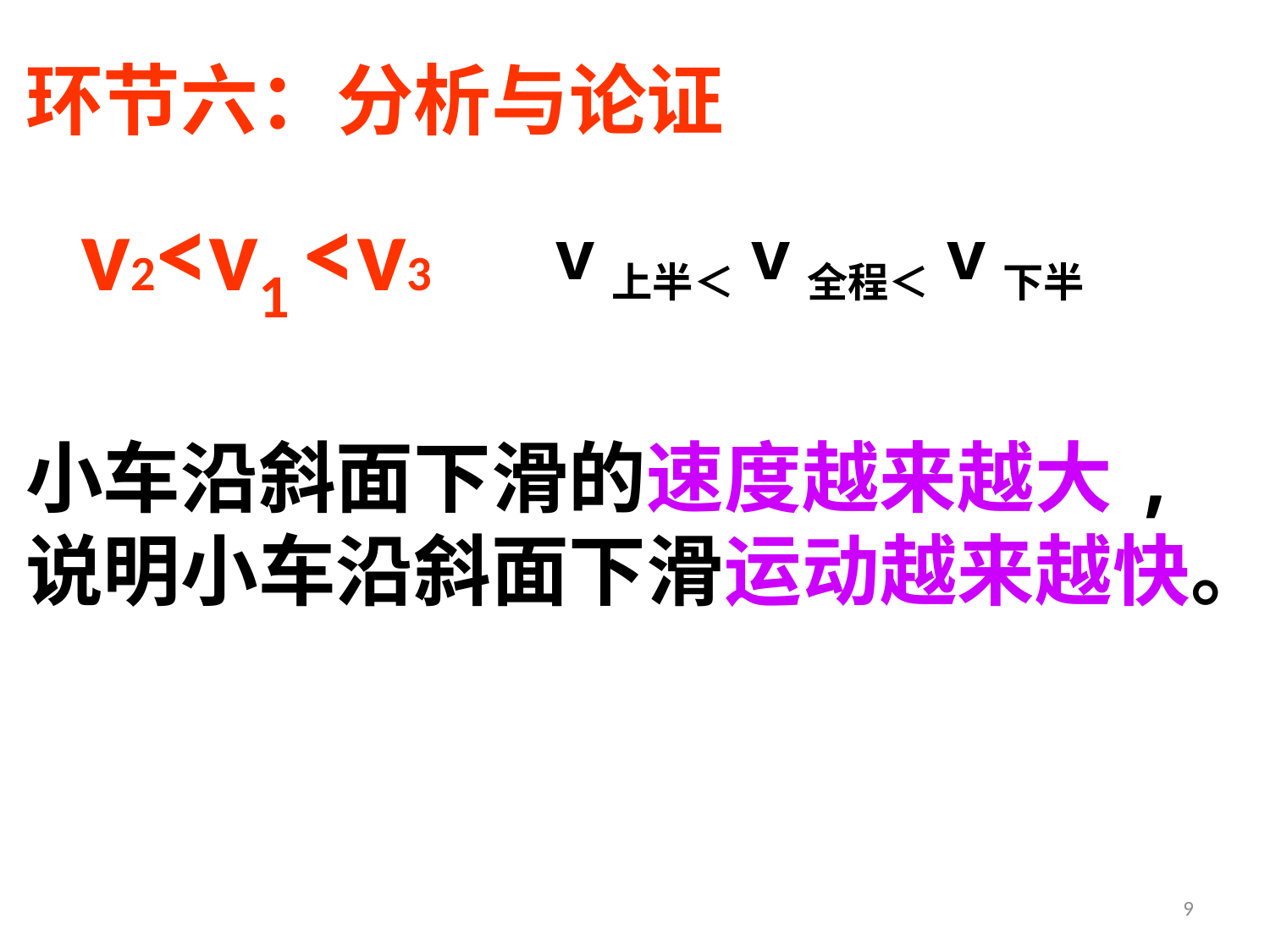

环节六：分析与论证
v2<v1 <v3
v上半＜v全程＜v下半
小车沿斜面下滑的速度越来越大,
说明小车沿斜面下滑运动越来越快。
9